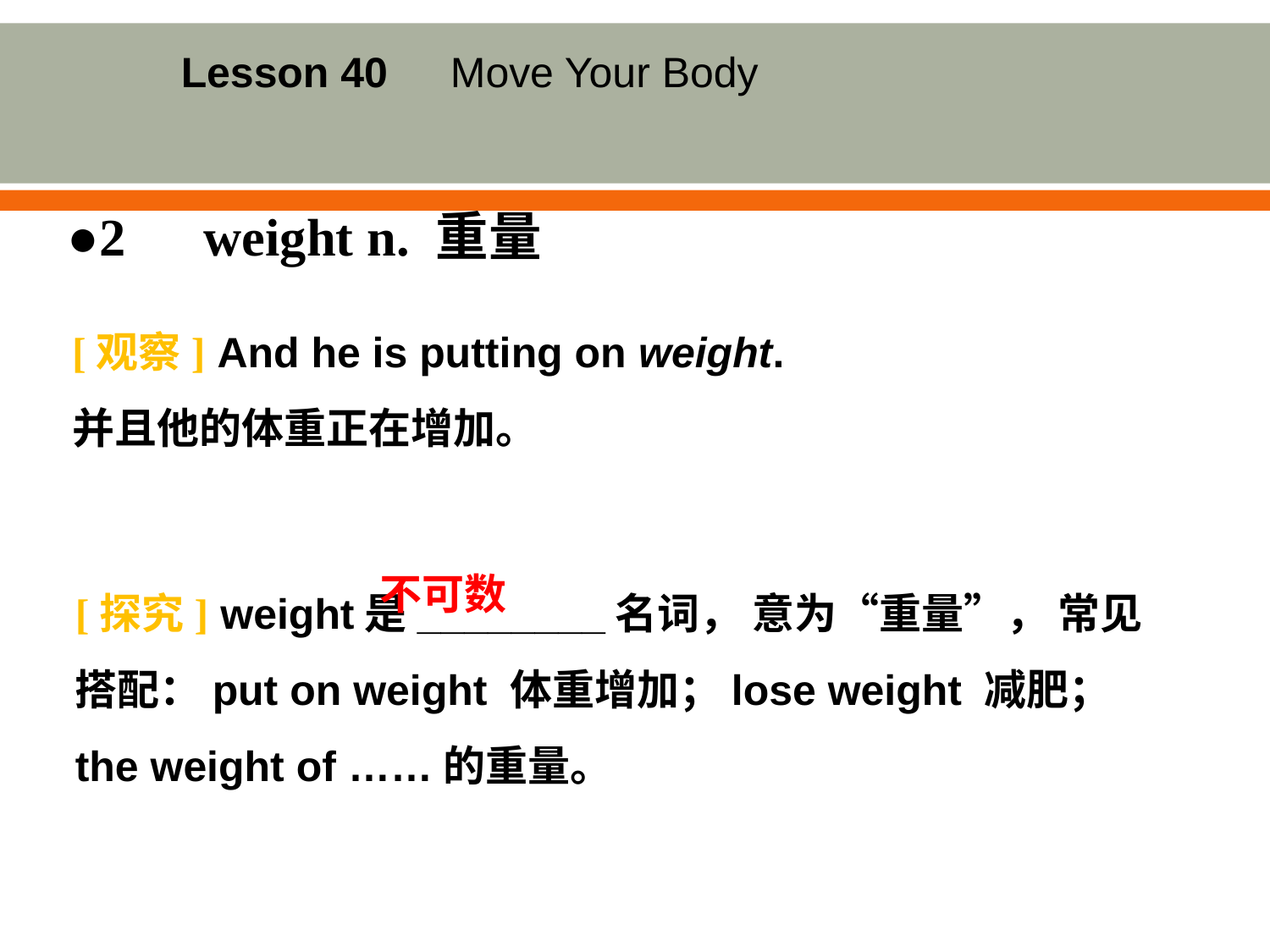

Lesson 40　Move Your Body
●2　weight n. 重量
[观察] And he is putting on weight.
并且他的体重正在增加。

[探究] weight是________名词， 意为“重量”， 常见搭配：put on weight 体重增加；lose weight 减肥；the weight of ……的重量。
不可数